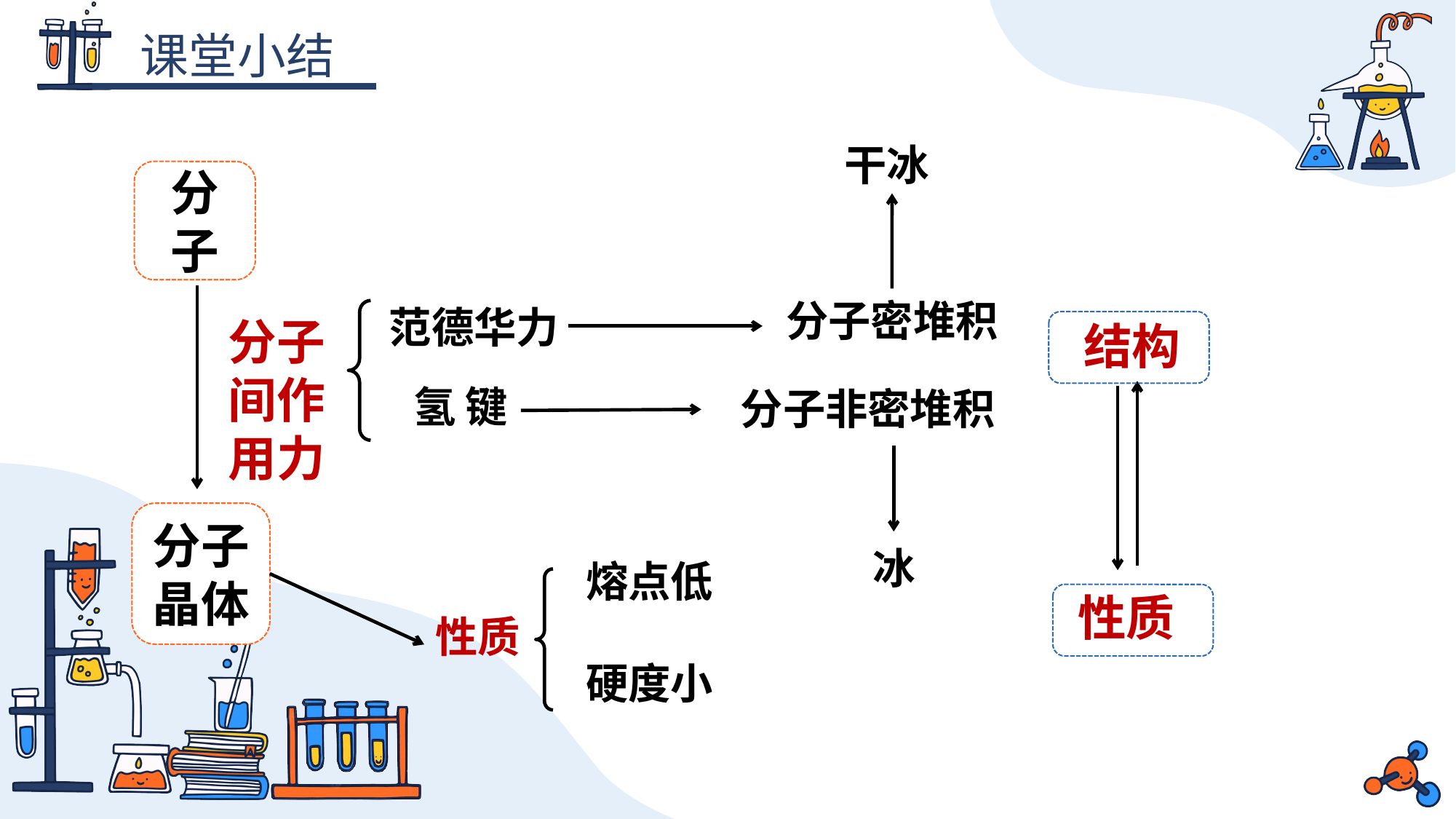

干冰
分子
分子间作用力
分子密堆积
范德华力

氢 键
结构

分子非密堆积
冰
分子
晶体
熔点低

硬度小

性质

性质